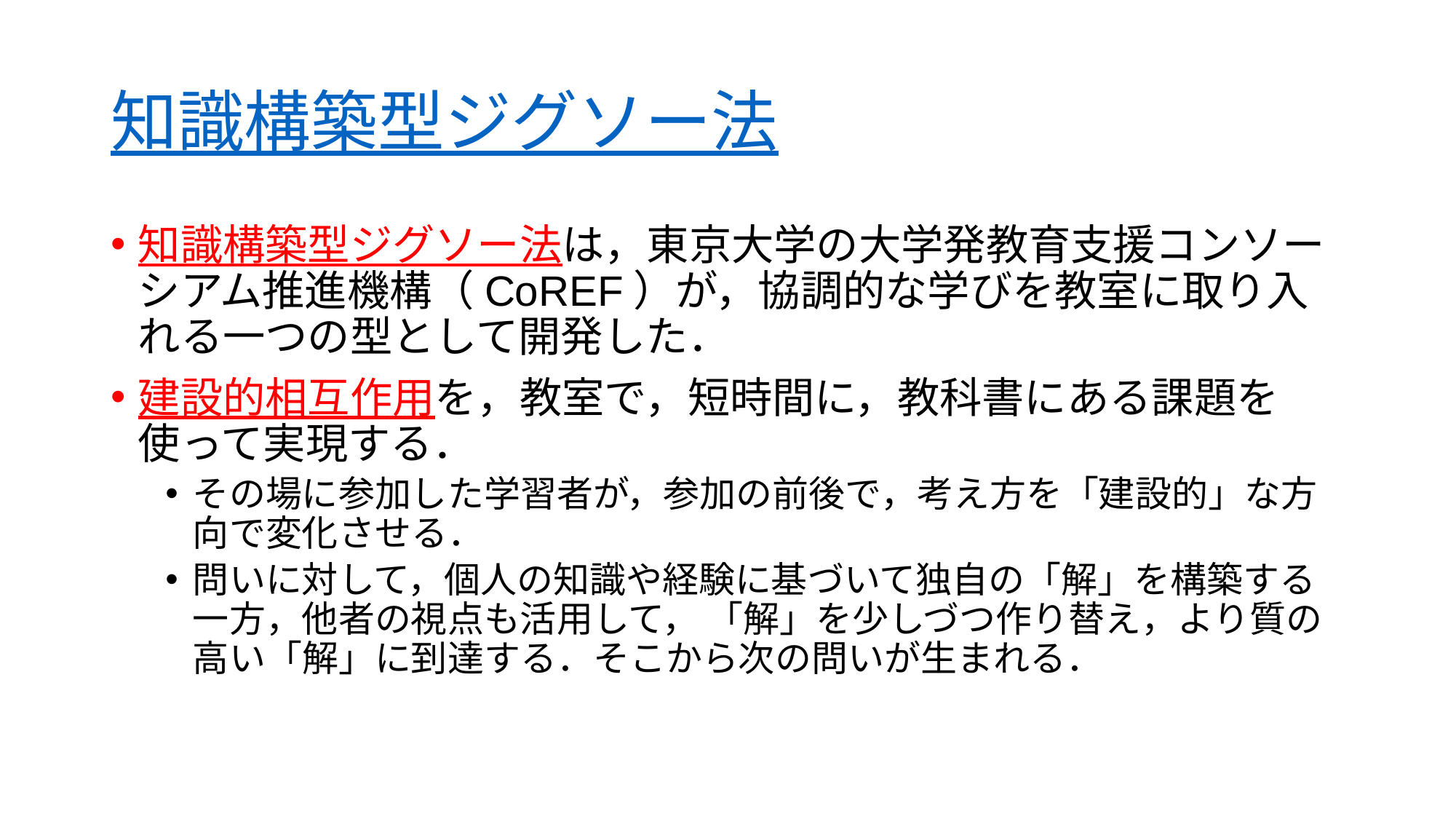

# 知識構築型ジグソー法
知識構築型ジグソー法は，東京大学の大学発教育支援コンソーシアム推進機構（CoREF）が，協調的な学びを教室に取り入れる一つの型として開発した．
建設的相互作用を，教室で，短時間に，教科書にある課題を使って実現する．
その場に参加した学習者が，参加の前後で，考え方を「建設的」な方向で変化させる．
問いに対して，個人の知識や経験に基づいて独自の「解」を構築する一方，他者の視点も活用して， 「解」を少しづつ作り替え，より質の高い「解」に到達する．そこから次の問いが生まれる．